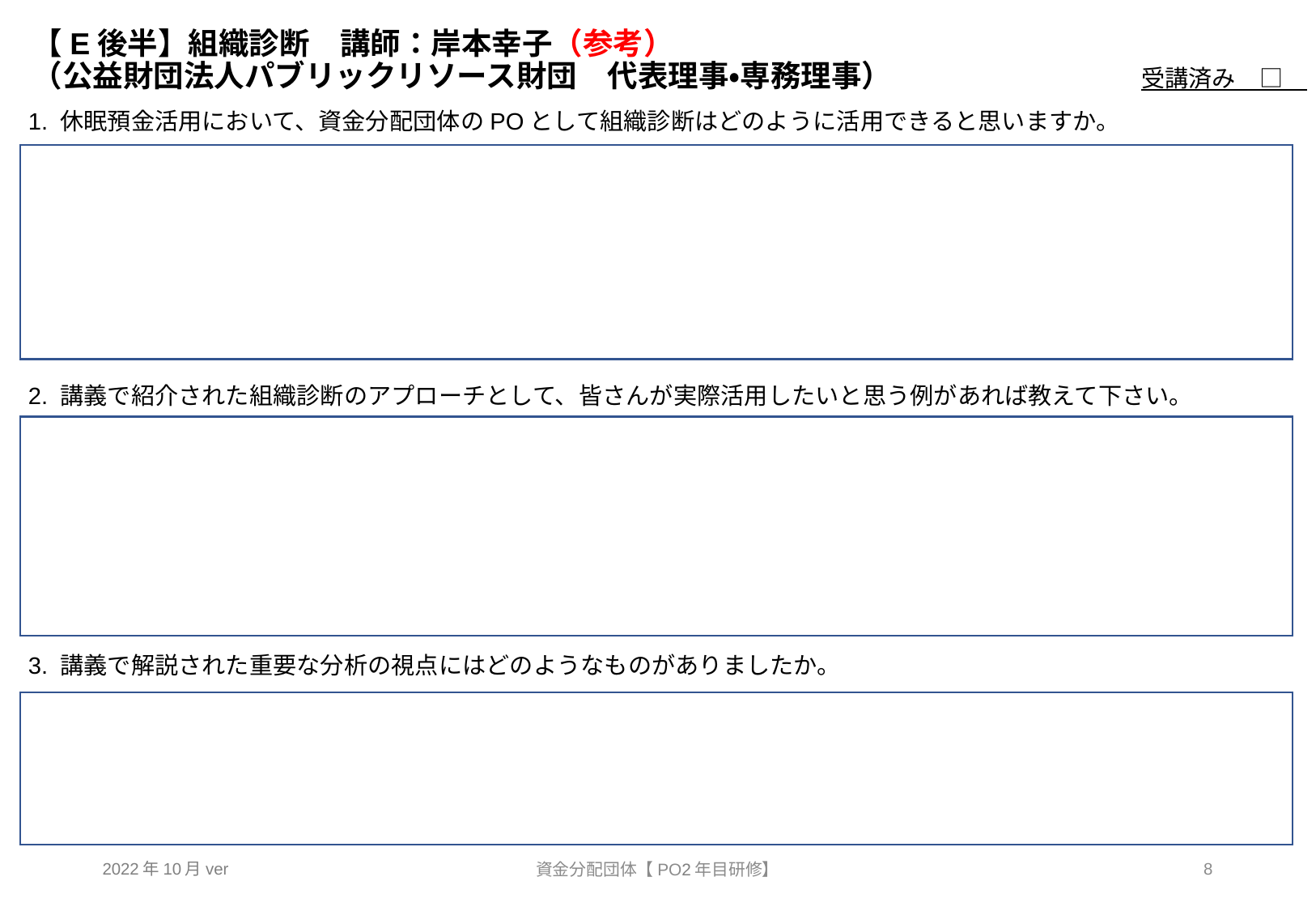

# 【E後半】組織診断　講師：岸本幸子（参考） （公益財団法人パブリックリソース財団　代表理事・専務理事）
受講済み　□
1. 休眠預金活用において、資金分配団体のPOとして組織診断はどのように活用できると思いますか。

2. 講義で紹介された組織診断のアプローチとして、皆さんが実際活用したいと思う例があれば教えて下さい。

3. 講義で解説された重要な分析の視点にはどのようなものがありましたか。

2022年10月ver
資金分配団体【PO2年目研修】
8